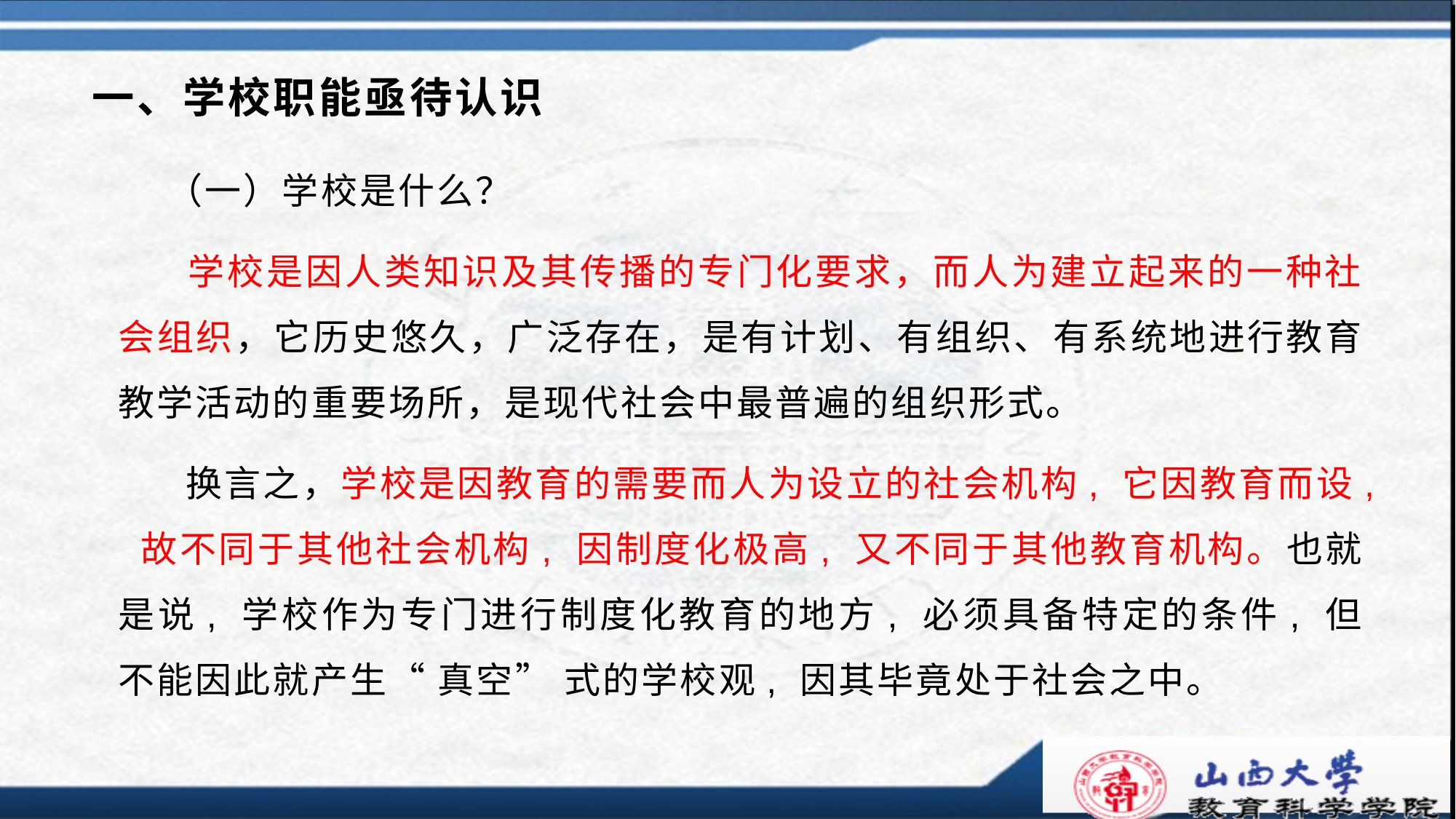

# 一、学校职能亟待认识
         （一）学校是什么？
        学校是因人类知识及其传播的专门化要求，而人为建立起来的一种社会组织，它历史悠久，广泛存在，是有计划、有组织、有系统地进行教育教学活动的重要场所，是现代社会中最普遍的组织形式。
        换言之，学校是因教育的需要而人为设立的社会机构, 它因教育而设, 故不同于其他社会机构, 因制度化极高, 又不同于其他教育机构。也就是说, 学校作为专门进行制度化教育的地方, 必须具备特定的条件, 但不能因此就产生“ 真空” 式的学校观, 因其毕竟处于社会之中。